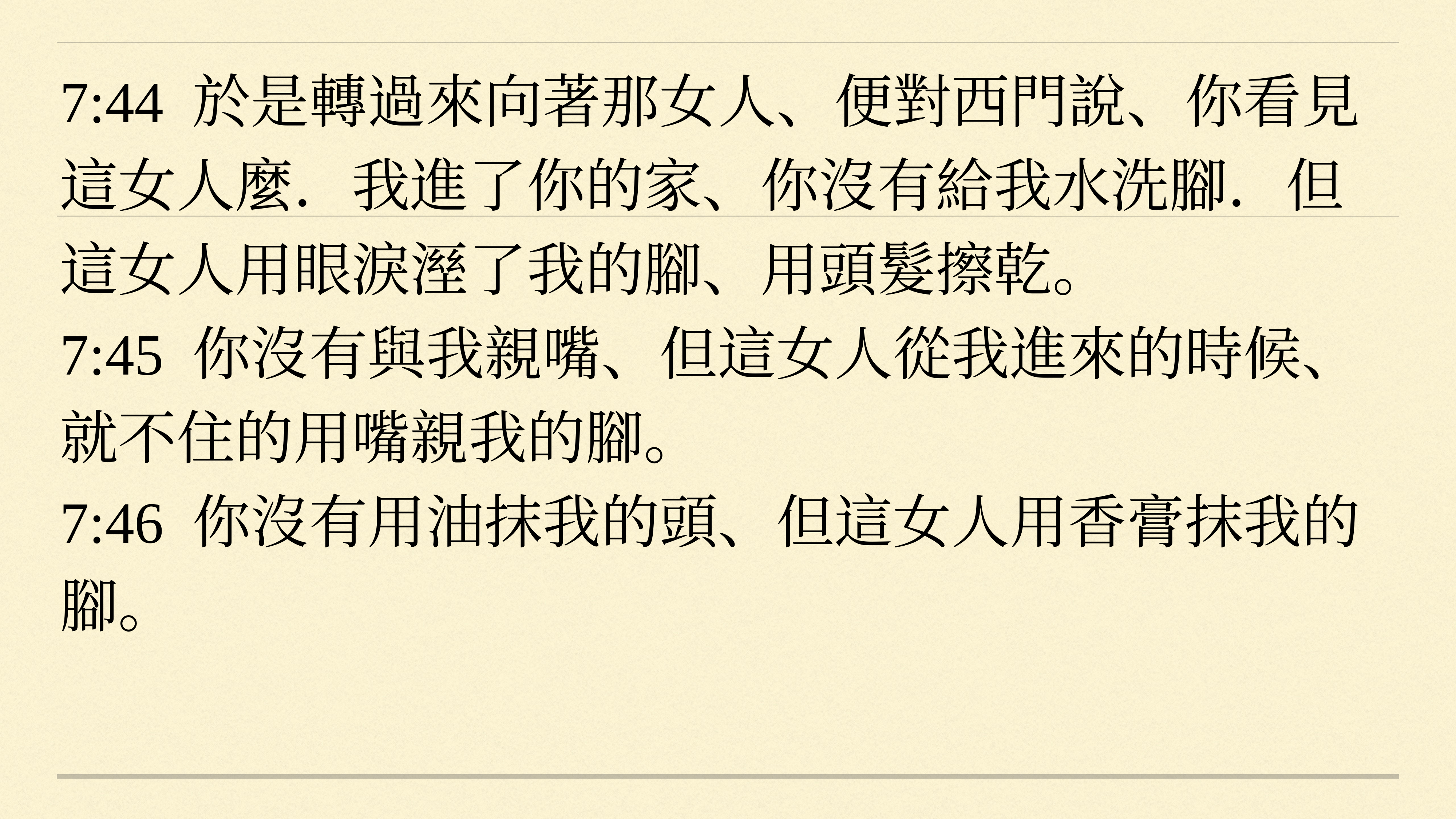

7:44 於是轉過來向著那女人、便對西門說、你看見這女人麼．我進了你的家、你沒有給我水洗腳．但這女人用眼淚溼了我的腳、用頭髮擦乾。
7:45 你沒有與我親嘴、但這女人從我進來的時候、就不住的用嘴親我的腳。
7:46 你沒有用油抹我的頭、但這女人用香膏抹我的腳。
#